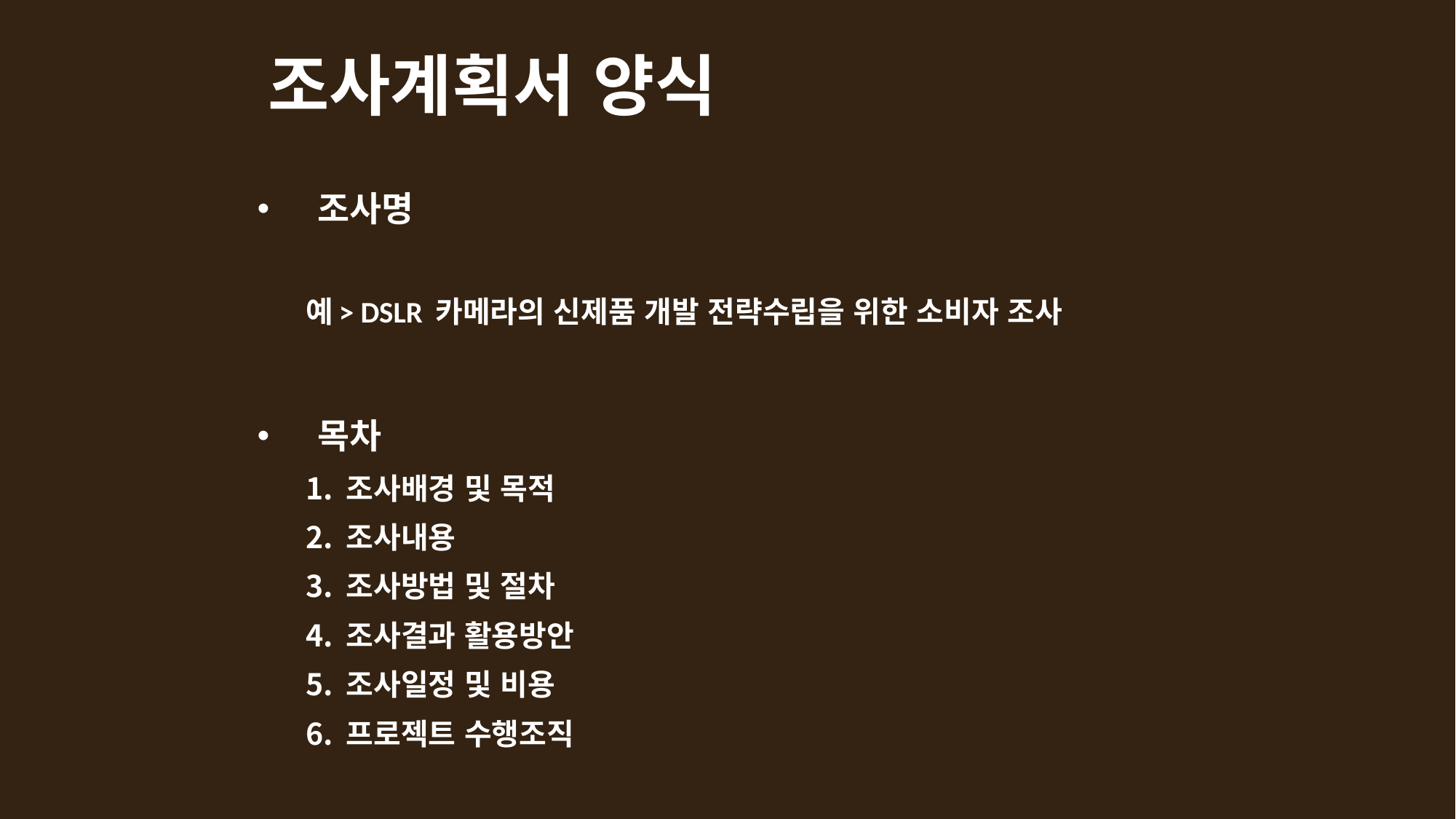

# 조사계획서 양식
조사명

예> DSLR 카메라의 신제품 개발 전략수립을 위한 소비자 조사

목차
조사배경 및 목적
조사내용
조사방법 및 절차
조사결과 활용방안
조사일정 및 비용
프로젝트 수행조직